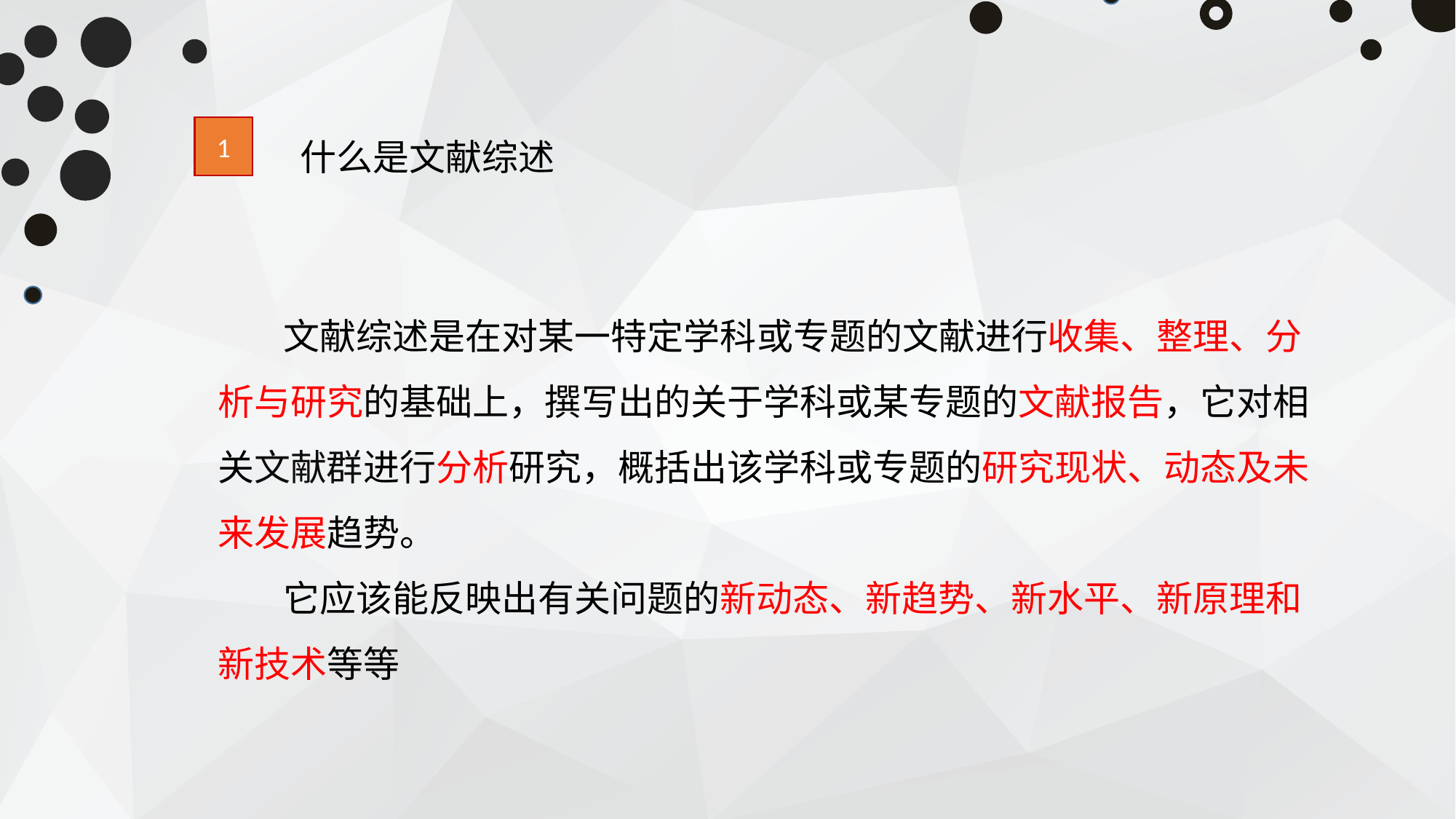

1
什么是文献综述

       文献综述是在对某一特定学科或专题的文献进行收集、整理、分析与研究的基础上，撰写出的关于学科或某专题的文献报告，它对相关文献群进行分析研究，概括出该学科或专题的研究现状、动态及未来发展趋势。
       它应该能反映出有关问题的新动态、新趋势、新水平、新原理和新技术等等